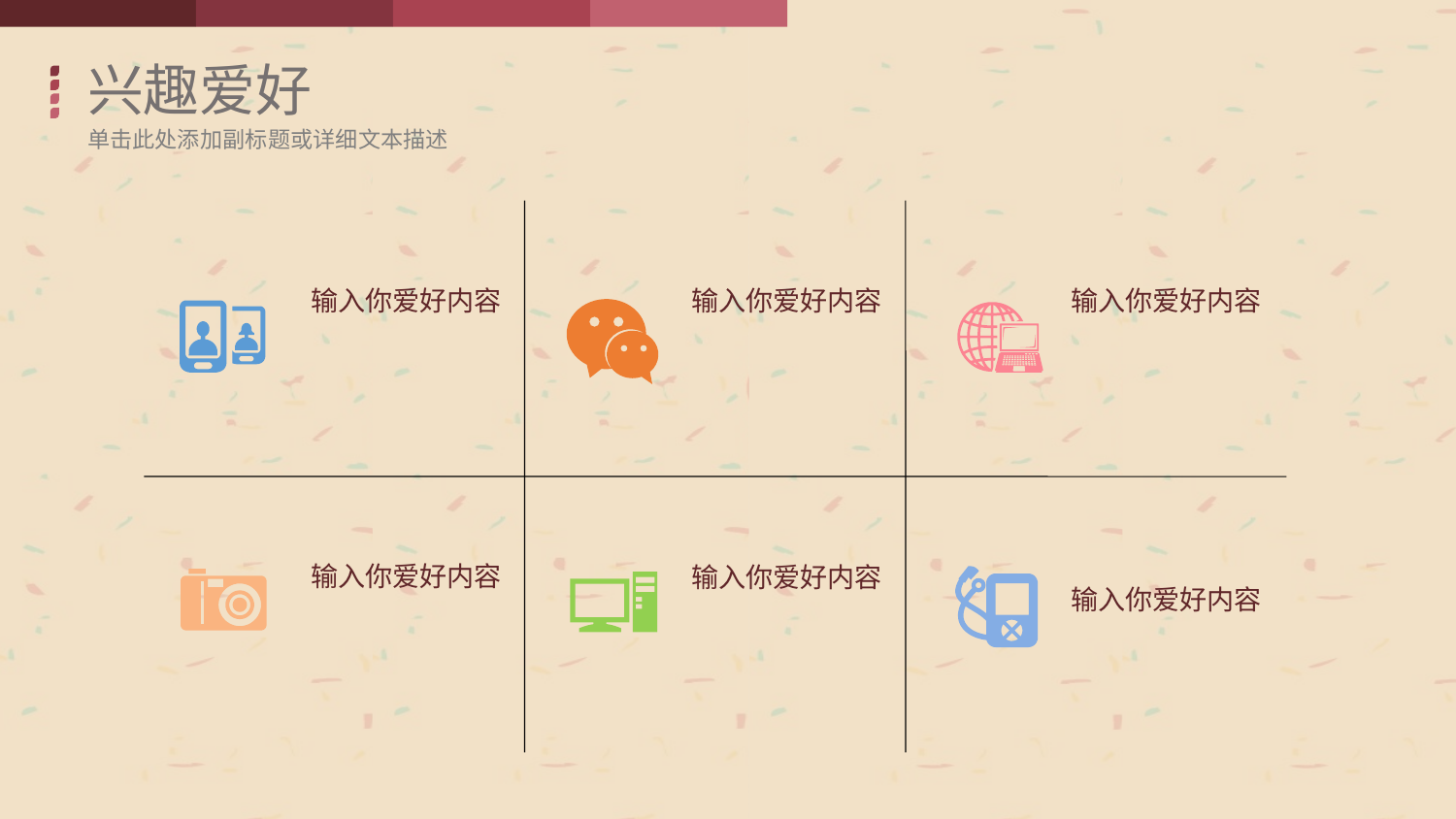

兴趣爱好

单击此处添加副标题或详细文本描述
输入你爱好内容
输入你爱好内容
输入你爱好内容

输入你爱好内容
输入你爱好内容
输入你爱好内容